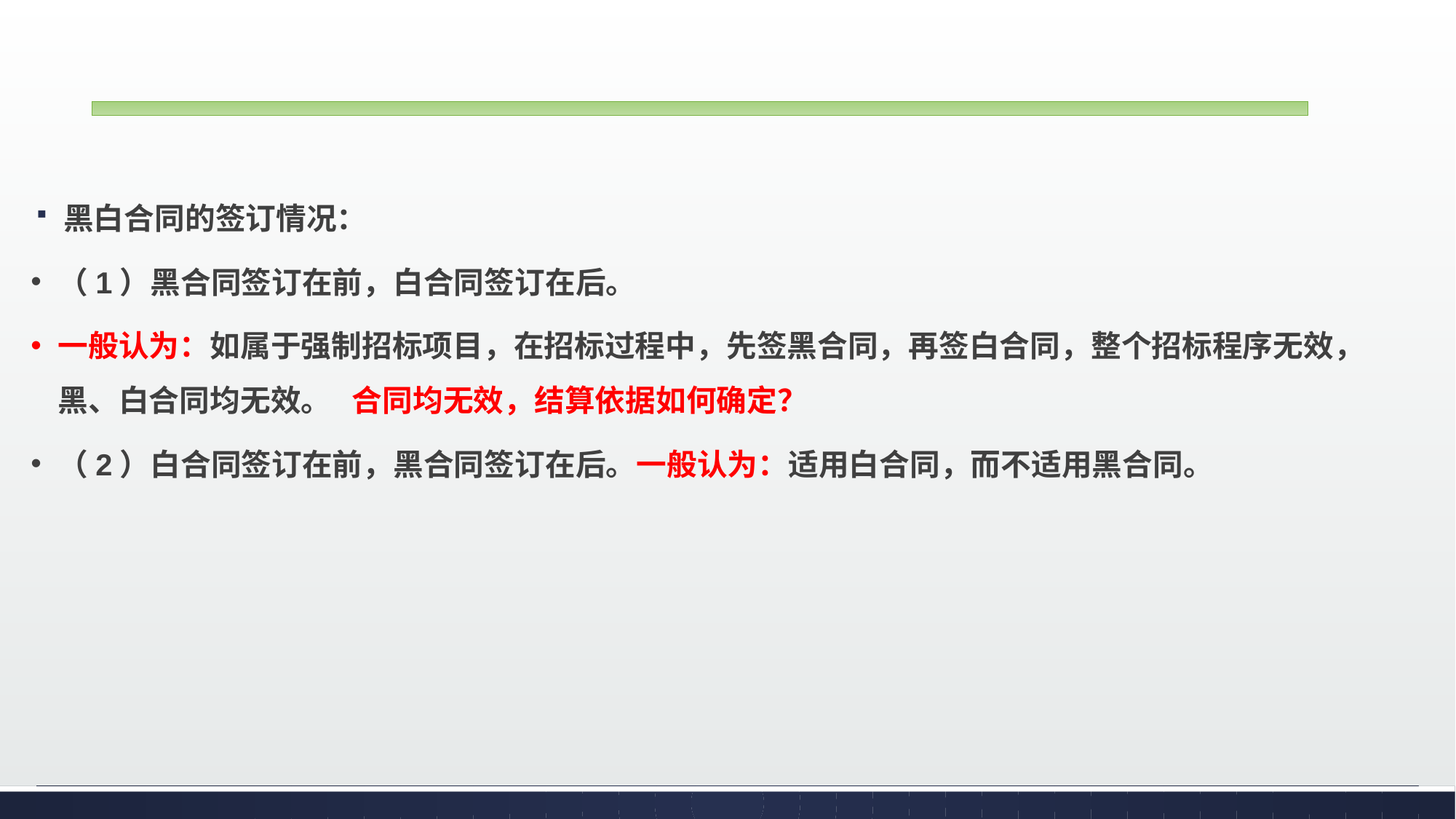

#

黑白合同的签订情况：
（1）黑合同签订在前，白合同签订在后。
一般认为：如属于强制招标项目，在招标过程中，先签黑合同，再签白合同，整个招标程序无效，黑、白合同均无效。   合同均无效，结算依据如何确定？
（2）白合同签订在前，黑合同签订在后。一般认为：适用白合同，而不适用黑合同。